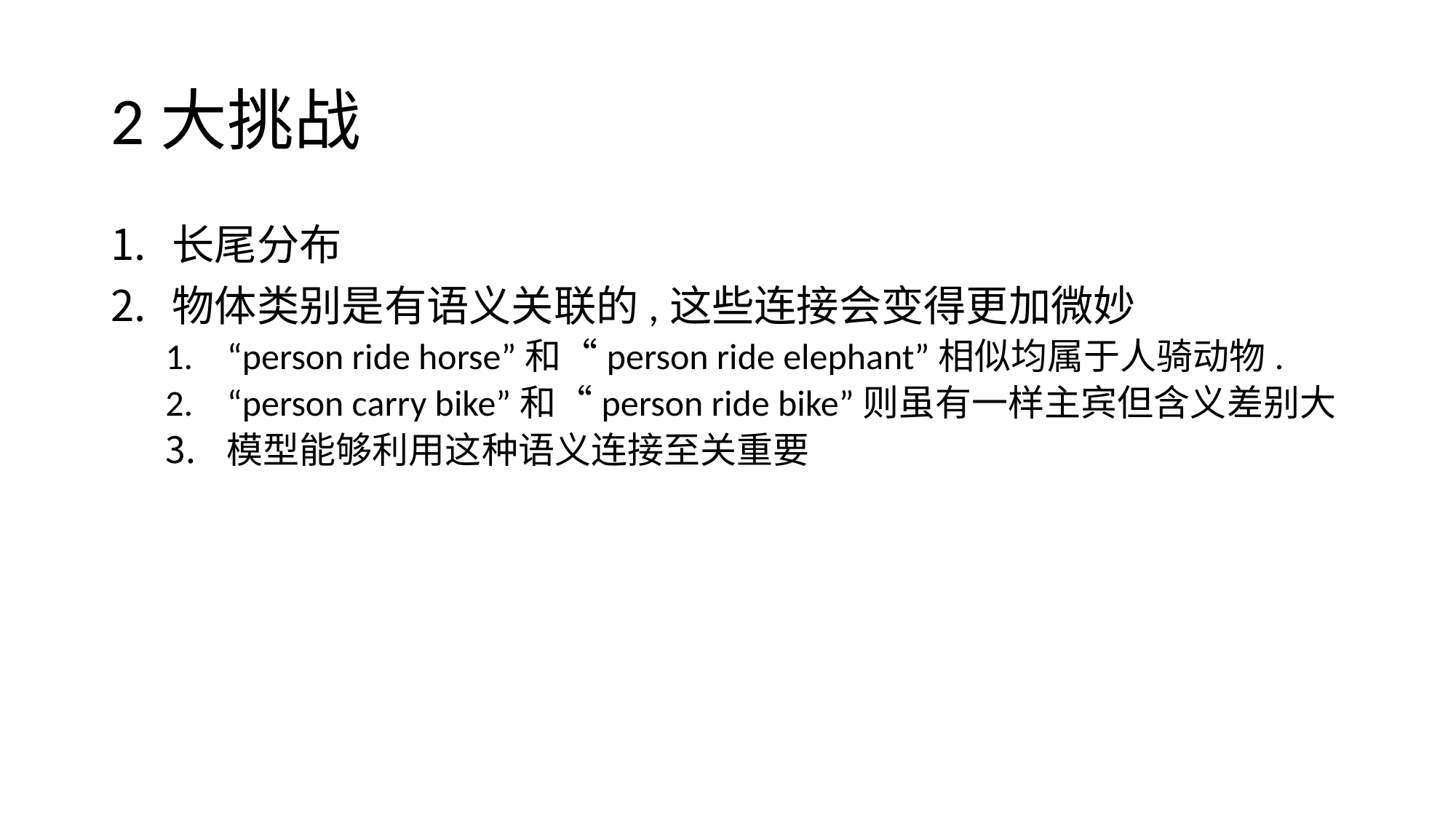

# 2大挑战
长尾分布
物体类别是有语义关联的,这些连接会变得更加微妙
“person ride horse”和“person ride elephant”相似均属于人骑动物.
“person carry bike”和“person ride bike”则虽有一样主宾但含义差别大
模型能够利用这种语义连接至关重要